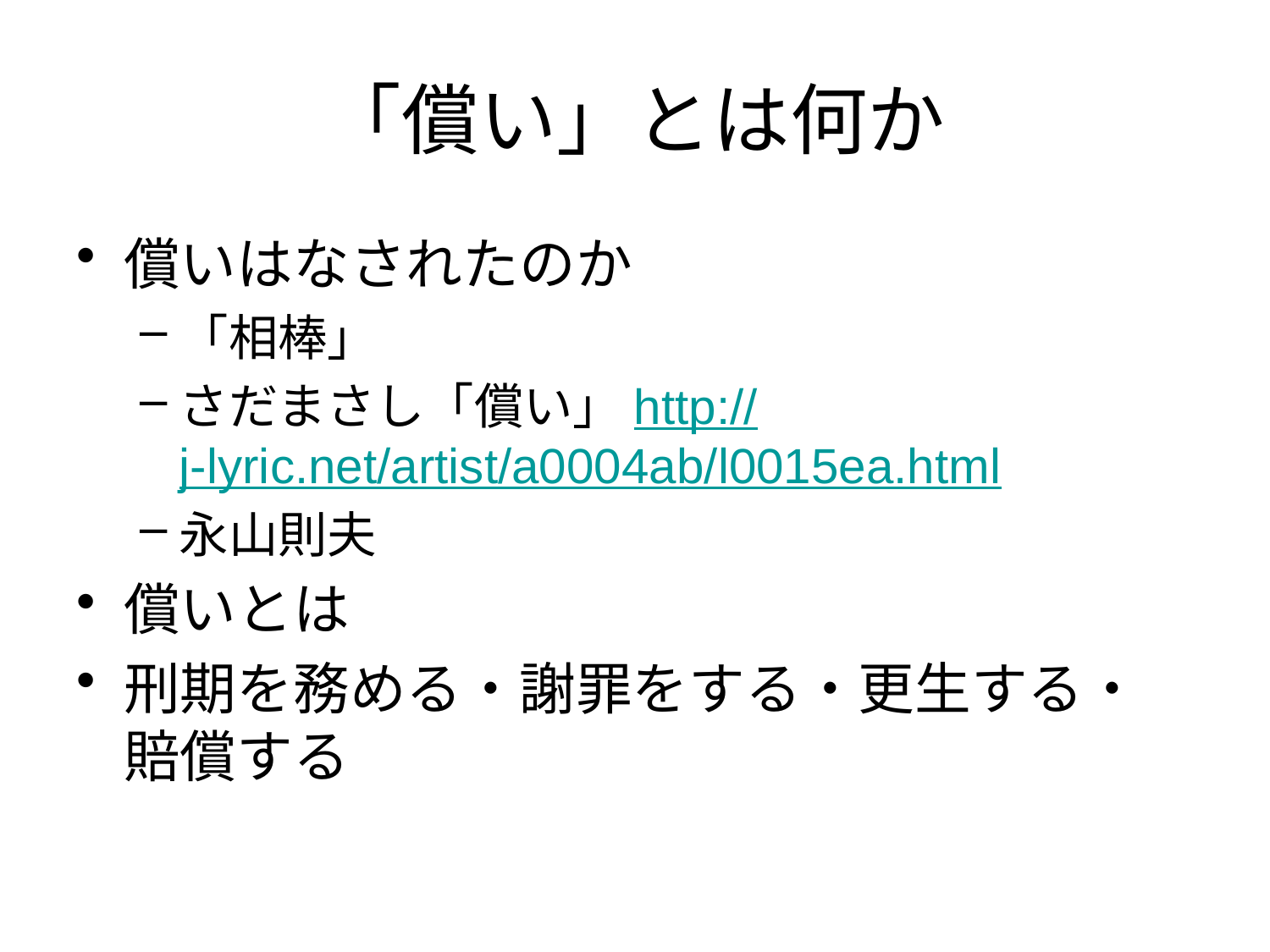

# 「償い」とは何か
償いはなされたのか
「相棒」
さだまさし「償い」http://j-lyric.net/artist/a0004ab/l0015ea.html
永山則夫
償いとは
刑期を務める・謝罪をする・更生する・賠償する